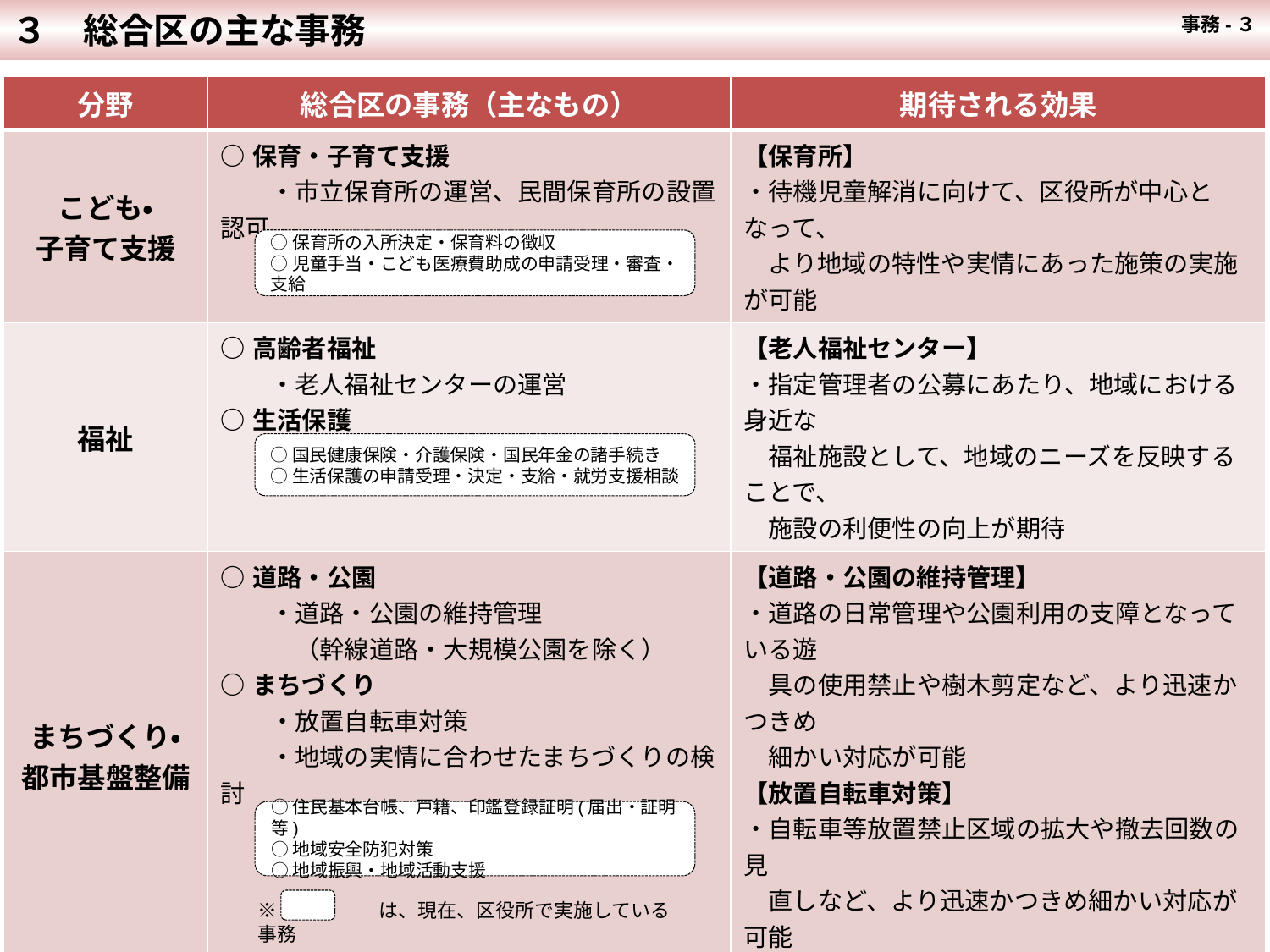

３　総合区の主な事務
 事務-３
| 分野 | 総合区の事務（主なもの） | 期待される効果 |
| --- | --- | --- |
| こども・ 子育て支援 | ○保育・子育て支援 　　・市立保育所の運営、民間保育所の設置認可 　　・児童いきいき放課後事業 | 【保育所】 ・待機児童解消に向けて、区役所が中心となって、 　より地域の特性や実情にあった施策の実施が可能 |
| 福祉 | ○高齢者福祉 　　・老人福祉センターの運営 ○生活保護 　　・就労支援 | 【老人福祉センター】 ・指定管理者の公募にあたり、地域における身近な 　福祉施設として、地域のニーズを反映することで、 　施設の利便性の向上が期待 |
| まちづくり・ 都市基盤整備 | ○道路・公園 　　・道路・公園の維持管理 　　　（幹線道路・大規模公園を除く） ○まちづくり 　　・放置自転車対策 　　・地域の実情に合わせたまちづくりの検討 　　　（市有地の活用方針等の検討） | 【道路・公園の維持管理】 ・道路の日常管理や公園利用の支障となっている遊 　具の使用禁止や樹木剪定など、より迅速かつきめ 　細かい対応が可能 【放置自転車対策】 ・自転車等放置禁止区域の拡大や撤去回数の見 　直しなど、より迅速かつきめ細かい対応が可能 |
| 住民生活 | ○住民生活 　　・スポーツセンター、プール・屋内プールの運営 | 【市民利用施設（スポーツセンター・プール等）】 ・指定管理者の公募にあたり、地域における身近な 　市民利用施設として、地域のニーズを反映すること 　で、施設の利便性の向上が期待 |
○保育所の入所決定・保育料の徴収
○児童手当・こども医療費助成の申請受理・審査・支給
○国民健康保険・介護保険・国民年金の諸手続き
○生活保護の申請受理・決定・支給・就労支援相談
○住民基本台帳、戸籍、印鑑登録証明(届出・証明等)
○地域安全防犯対策
○地域振興・地域活動支援

※　　　　　は、現在、区役所で実施している事務